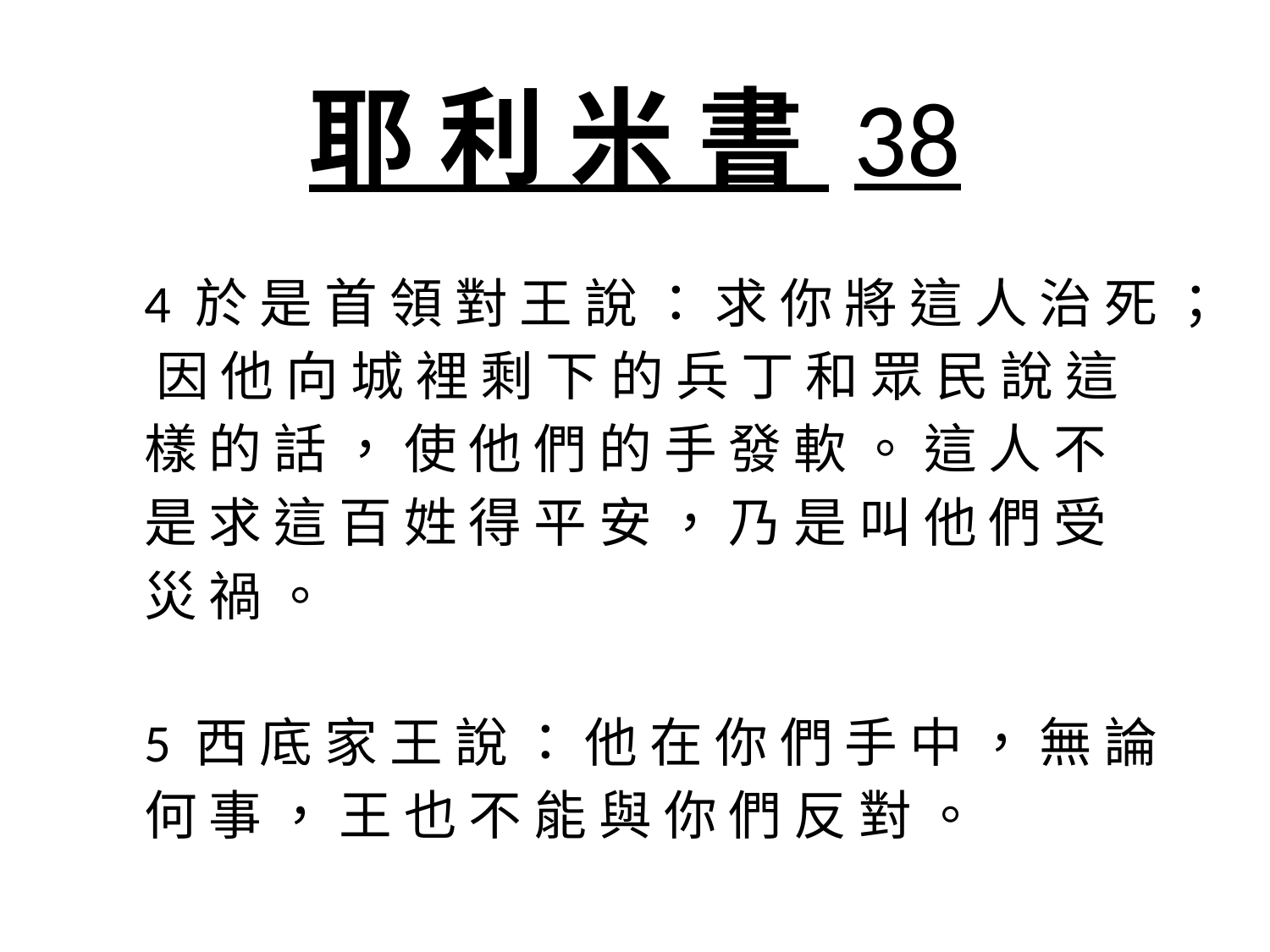

# 耶 利 米 書 38
4 於 是 首 領 對 王 說 ： 求 你 將 這 人 治 死 ； 因 他 向 城 裡 剩 下 的 兵 丁 和 眾 民 說 這 樣 的 話 ， 使 他 們 的 手 發 軟 。 這 人 不 是 求 這 百 姓 得 平 安 ， 乃 是 叫 他 們 受 災 禍 。

5 西 底 家 王 說 ： 他 在 你 們 手 中 ， 無 論 何 事 ， 王 也 不 能 與 你 們 反 對 。